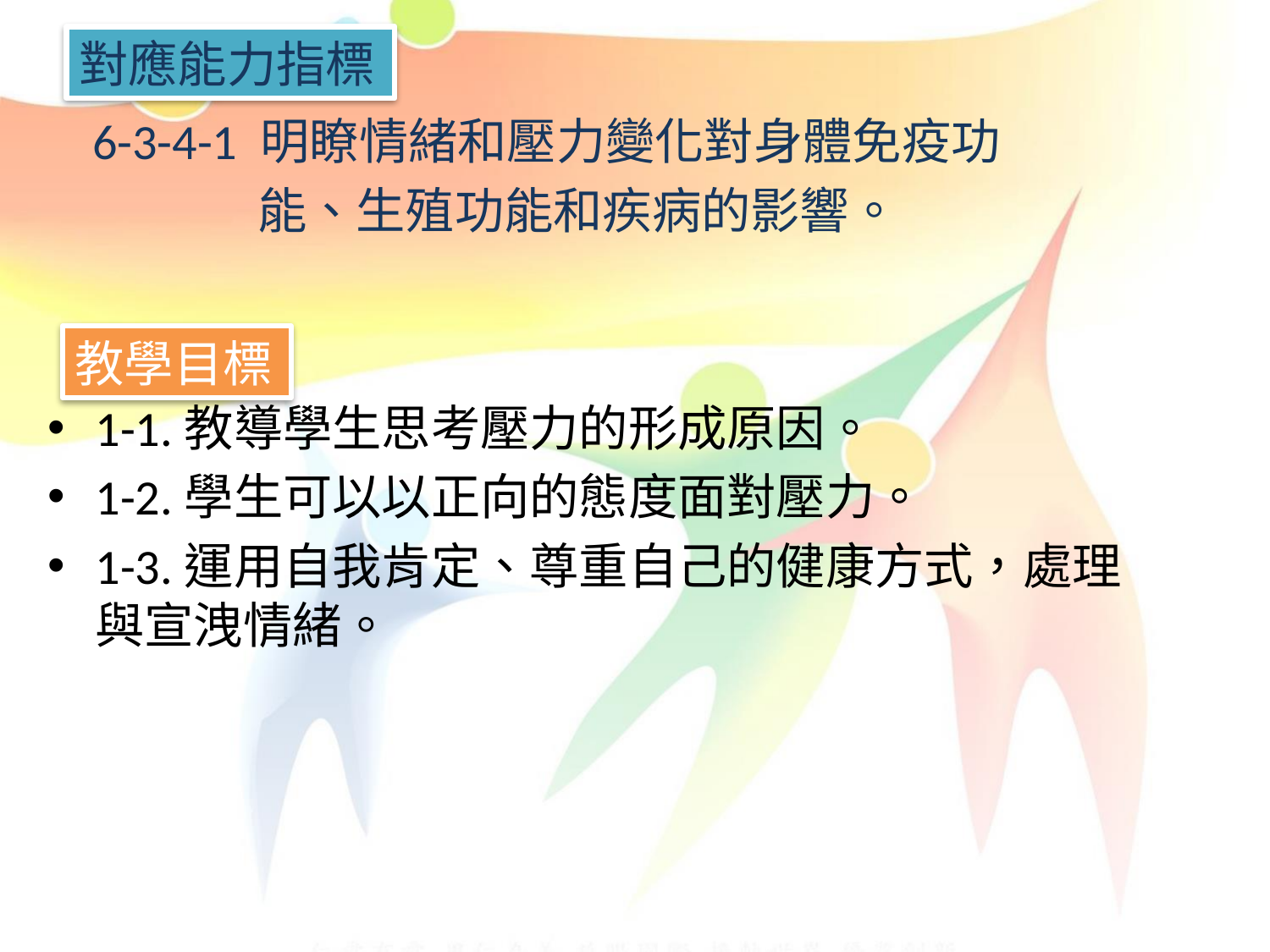

6-3-4-1 明瞭情緒和壓力變化對身體免疫功
                  能、生殖功能和疾病的影響。

1-1.教導學生思考壓力的形成原因。
1-2.學生可以以正向的態度面對壓力。
1-3.運用自我肯定、尊重自己的健康方式，處理與宣洩情緒。

對應能力指標
教學目標